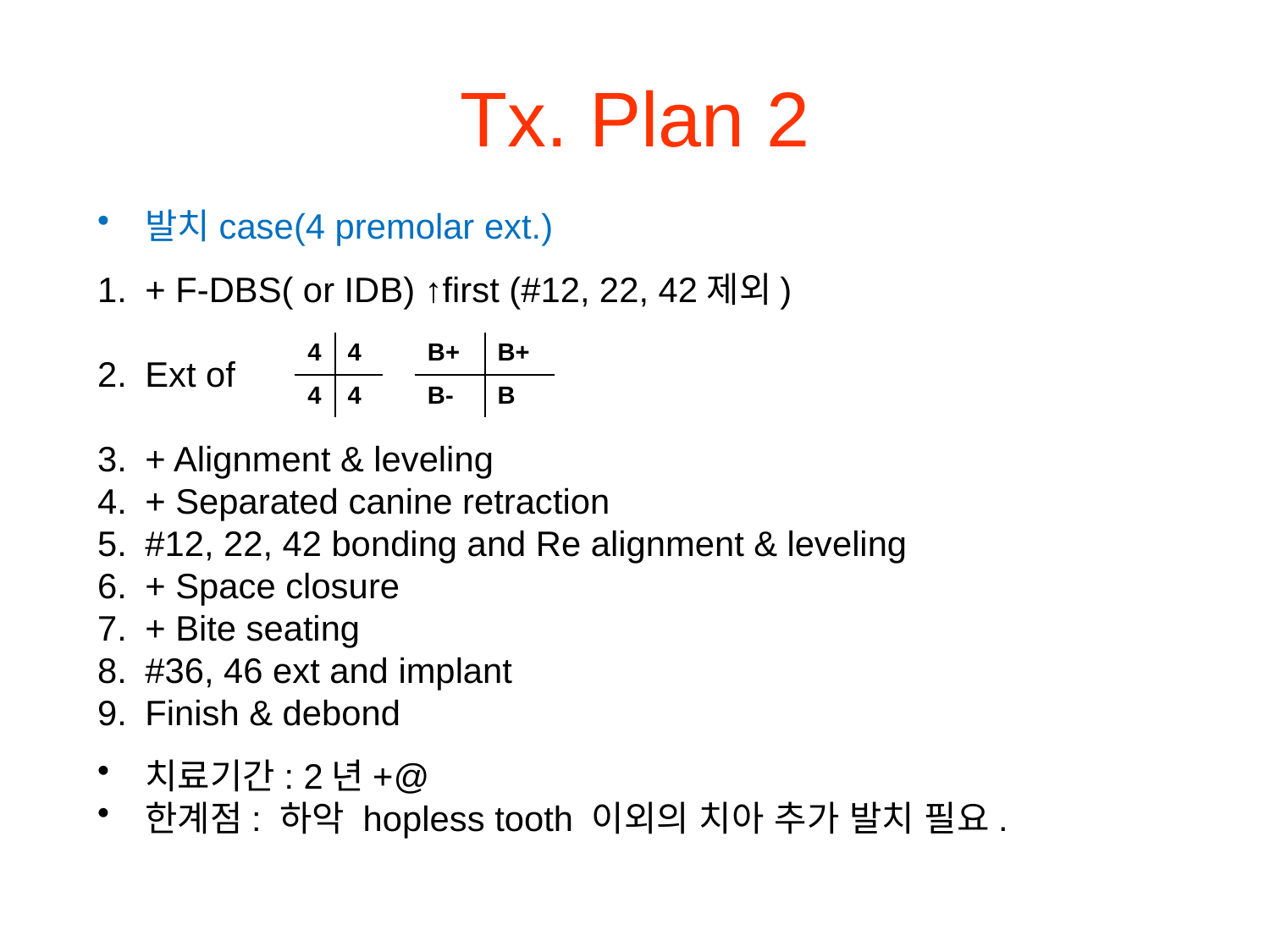

# Tx. Plan 2
발치case(4 premolar ext.)

+ F-DBS( or IDB) ↑first (#12, 22, 42제외)

Ext of            (        )

+ Alignment & leveling
+ Separated canine retraction
#12, 22, 42 bonding and Re alignment & leveling
+ Space closure
+ Bite seating
#36, 46 ext and implant
Finish & debond

치료기간: 2년+@
한계점: 하악 hopless tooth 이외의 치아 추가 발치 필요.

| 4 | 4 |
| --- | --- |
| 4 | 4 |
| B+ | B+ |
| --- | --- |
| B- | B |